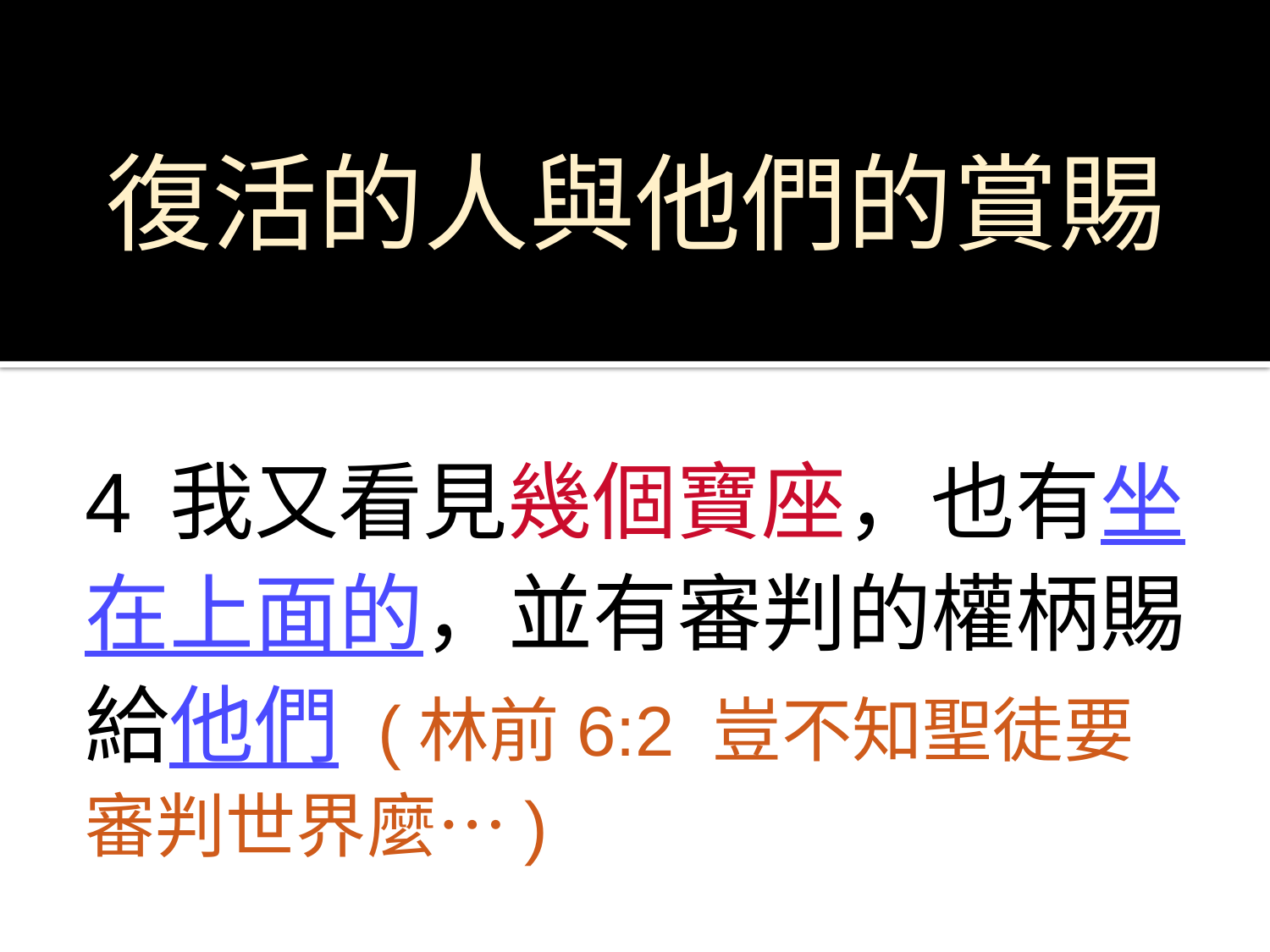

# 復活的人與他們的賞賜
4 我又看見幾個寶座，也有坐在上面的，並有審判的權柄賜給他們 (林前6:2 豈不知聖徒要審判世界麼…)